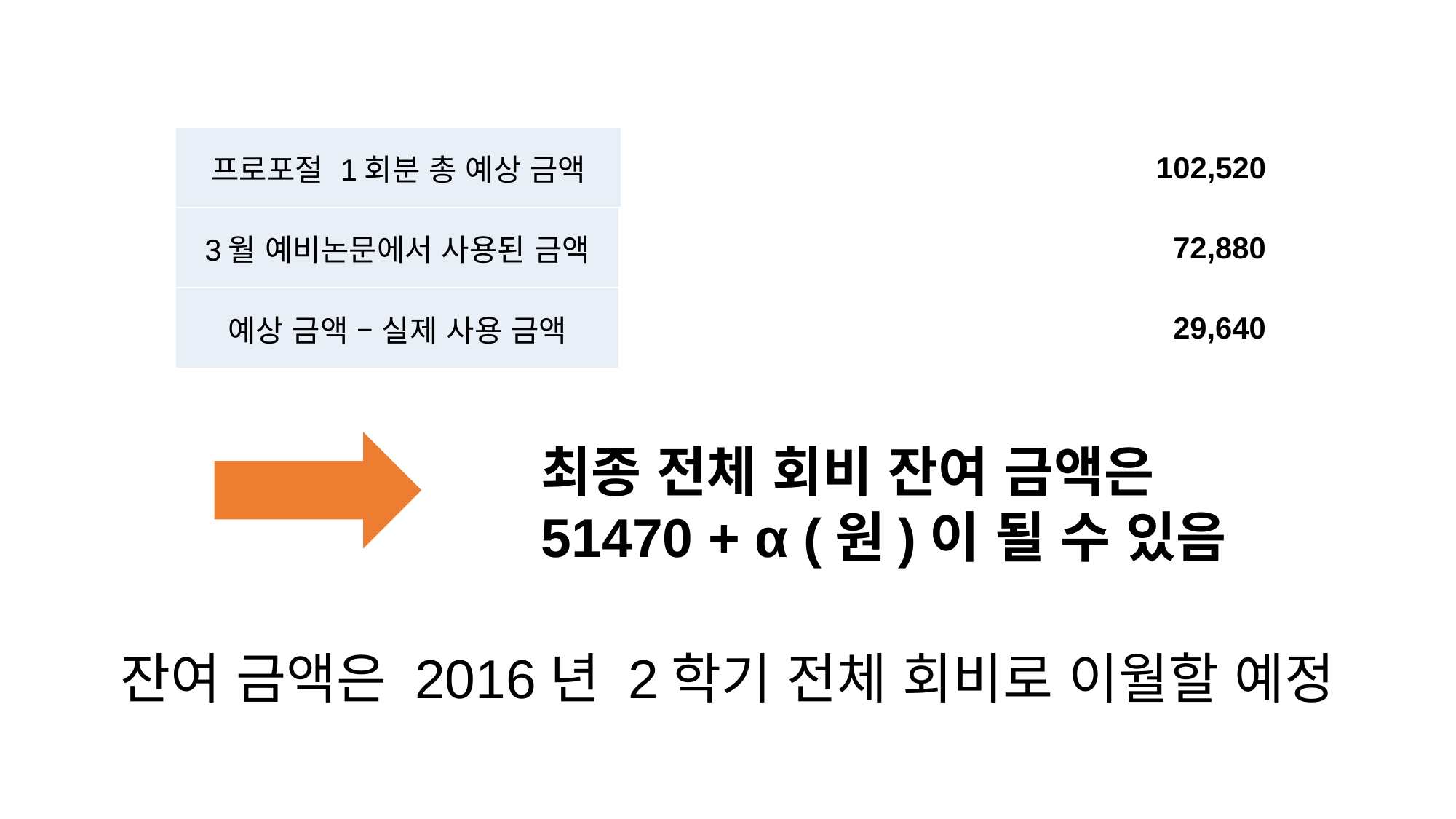

| 프로포절 1회분 총 예상 금액 | 102,520 |
| --- | --- |
| 3월 예비논문에서 사용된 금액 | 72,880 |
| --- | --- |
| 예상 금액 – 실제 사용 금액 | 29,640 |

최종 전체 회비 잔여 금액은
51470 + α (원)이 될 수 있음
잔여 금액은 2016년 2학기 전체 회비로 이월할 예정